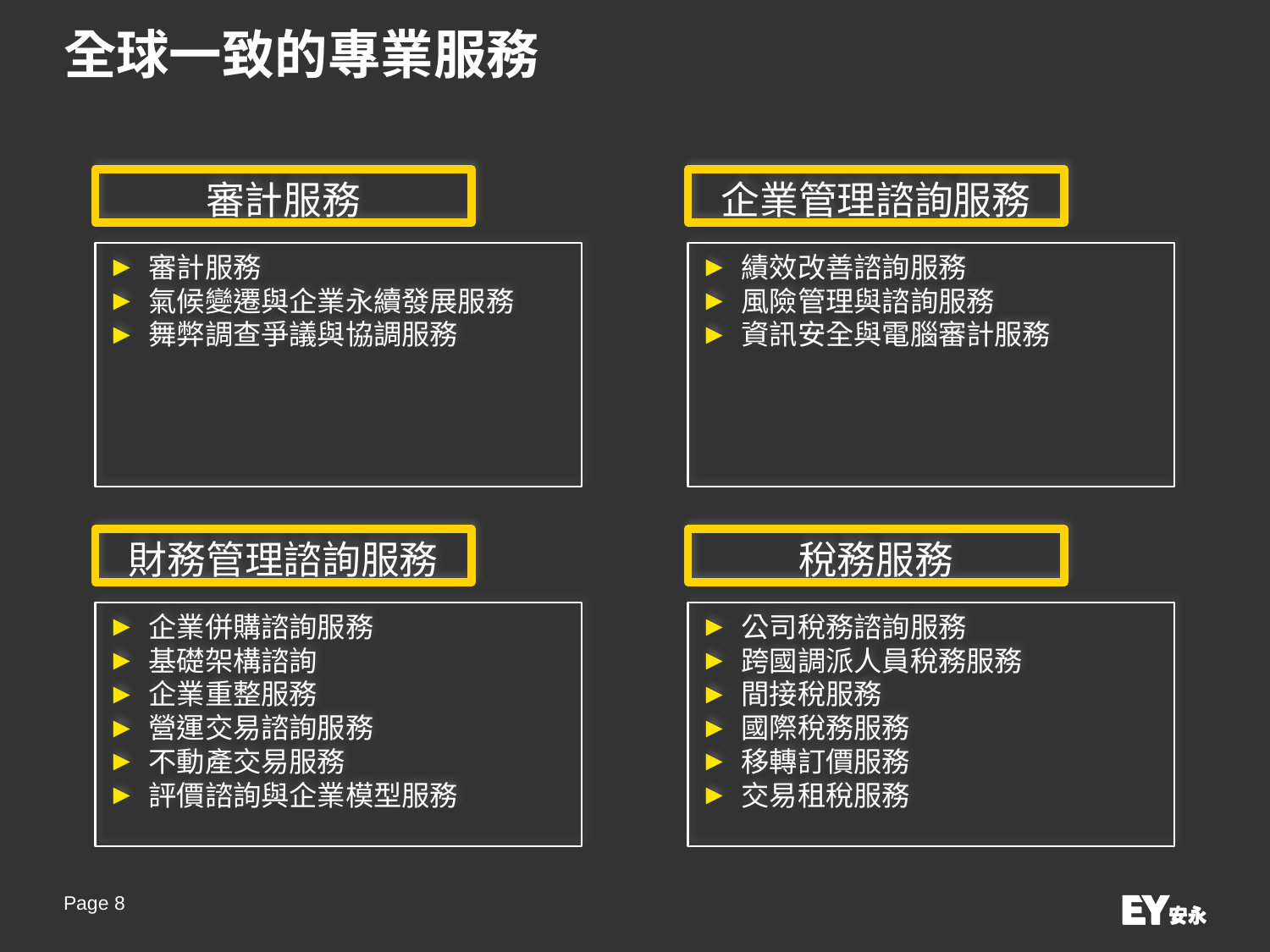

# 全球一致的專業服務
審計服務
企業管理諮詢服務
 審計服務
 氣候變遷與企業永續發展服務
 舞弊調查爭議與協調服務
 績效改善諮詢服務
 風險管理與諮詢服務
 資訊安全與電腦審計服務

財務管理諮詢服務
稅務服務
 企業併購諮詢服務
 基礎架構諮詢
 企業重整服務
 營運交易諮詢服務
 不動產交易服務
 評價諮詢與企業模型服務
 公司稅務諮詢服務
 跨國調派人員稅務服務
 間接稅服務
 國際稅務服務
 移轉訂價服務
 交易租稅服務